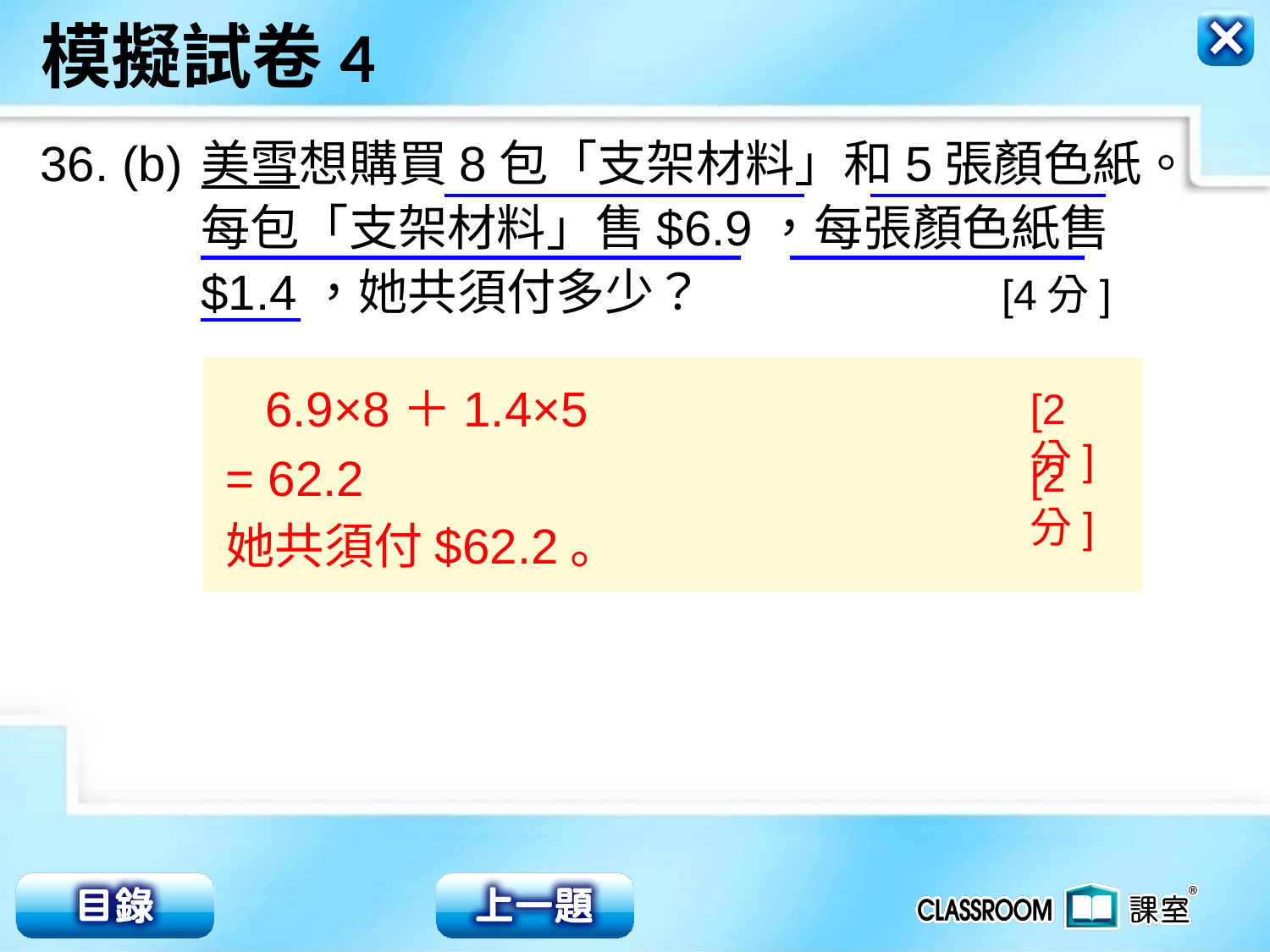

36. (b)
美雪想購買8包「支架材料」和5張顏色紙。
每包「支架材料」售$6.9，每張顏色紙售
$1.4，她共須付多少？                          [4分]

6.9×8
＋1.4×5
[2分]
= 62.2
[2分]
她共須付$62.2。